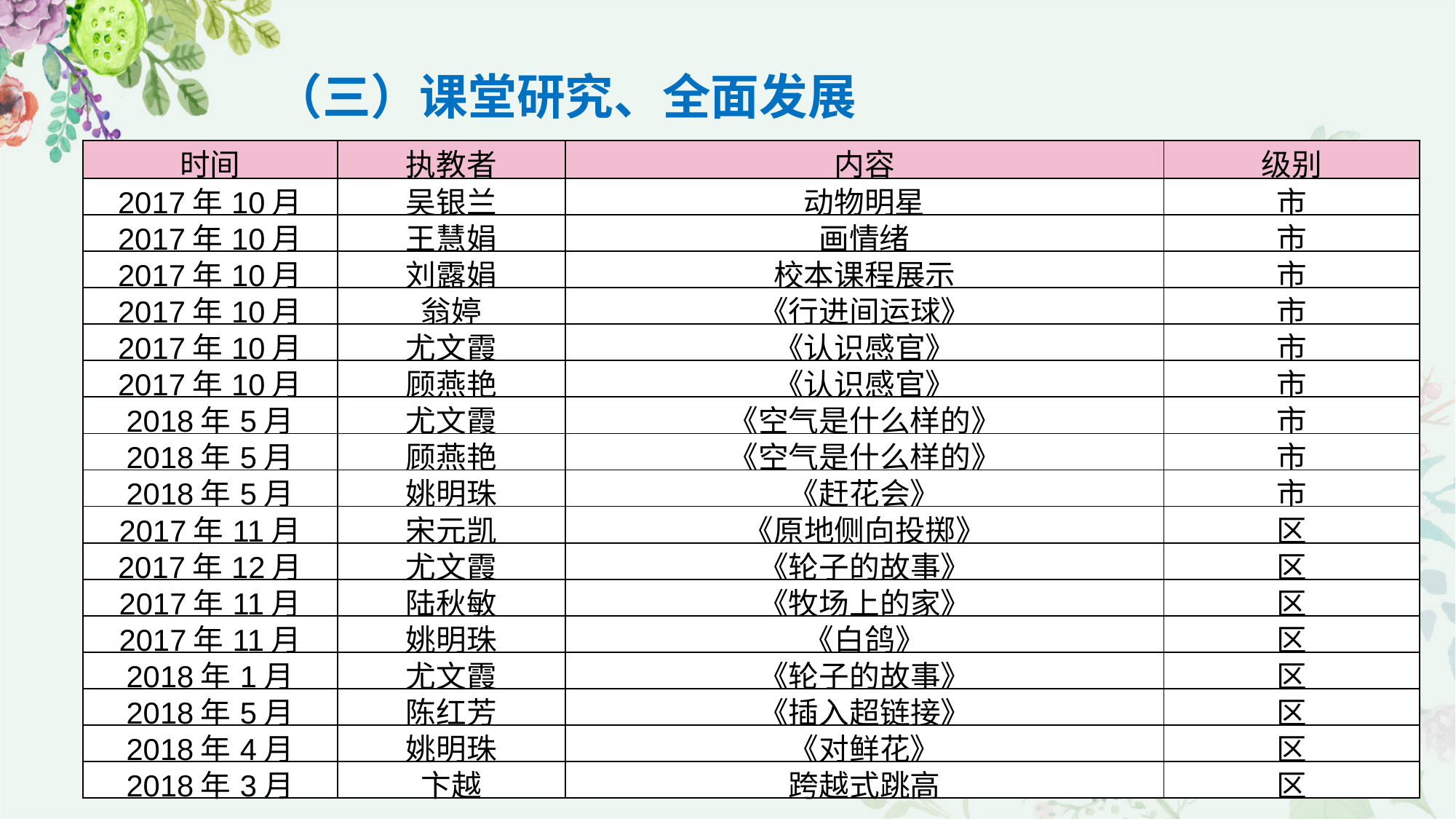

（三）课堂研究、全面发展
| 时间 | 执教者 | 内容 | 级别 |
| --- | --- | --- | --- |
| 2017年10月 | 吴银兰 | 动物明星 | 市 |
| 2017年10月 | 王慧娟 | 画情绪 | 市 |
| 2017年10月 | 刘露娟 | 校本课程展示 | 市 |
| 2017年10月 | 翁婷 | 《行进间运球》 | 市 |
| 2017年10月 | 尤文霞 | 《认识感官》 | 市 |
| 2017年10月 | 顾燕艳 | 《认识感官》 | 市 |
| 2018年5月 | 尤文霞 | 《空气是什么样的》 | 市 |
| 2018年5月 | 顾燕艳 | 《空气是什么样的》 | 市 |
| 2018年5月 | 姚明珠 | 《赶花会》 | 市 |
| 2017年11月 | 宋元凯 | 《原地侧向投掷》 | 区 |
| 2017年12月 | 尤文霞 | 《轮子的故事》 | 区 |
| 2017年11月 | 陆秋敏 | 《牧场上的家》 | 区 |
| 2017年11月 | 姚明珠 | 《白鸽》 | 区 |
| 2018年1月 | 尤文霞 | 《轮子的故事》 | 区 |
| 2018年5月 | 陈红芳 | 《插入超链接》 | 区 |
| 2018年4月 | 姚明珠 | 《对鲜花》 | 区 |
| 2018年3月 | 卞越 | 跨越式跳高 | 区 |